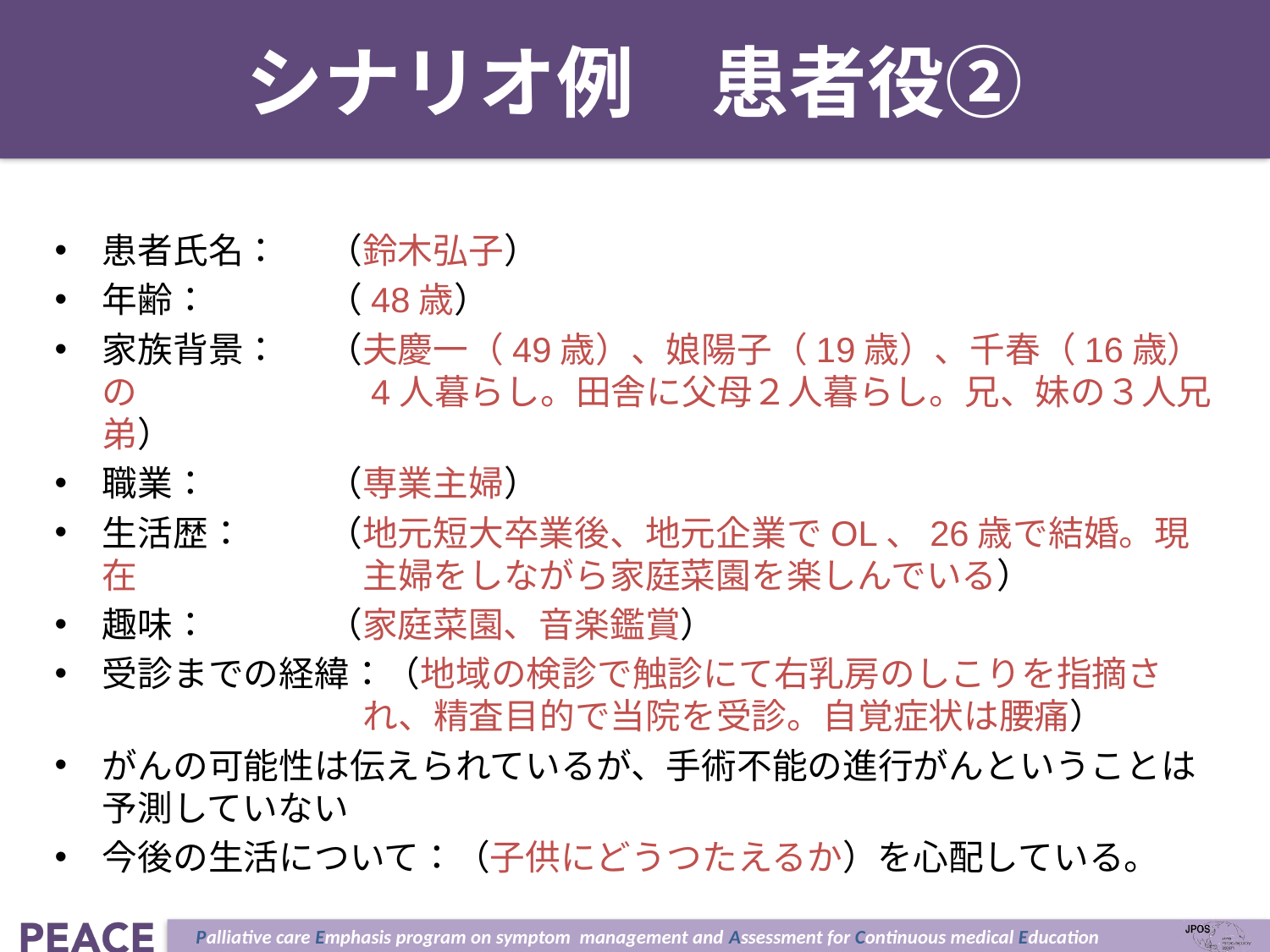

# シナリオ例　患者役②
患者氏名：	（鈴木弘子）
年齢：	（48歳）
家族背景：	（夫慶一（49歳）、娘陽子（19歳）、千春（16歳）の	　4人暮らし。田舎に父母２人暮らし。兄、妹の３人兄弟）
職業：	（専業主婦）
生活歴：	（地元短大卒業後、地元企業でOL、26歳で結婚。現在	　主婦をしながら家庭菜園を楽しんでいる）
趣味：	（家庭菜園、音楽鑑賞）
受診までの経緯：（地域の検診で触診にて右乳房のしこりを指摘さ	　れ、精査目的で当院を受診。自覚症状は腰痛）
がんの可能性は伝えられているが、手術不能の進行がんということは予測していない
今後の生活について：（子供にどうつたえるか）を心配している。